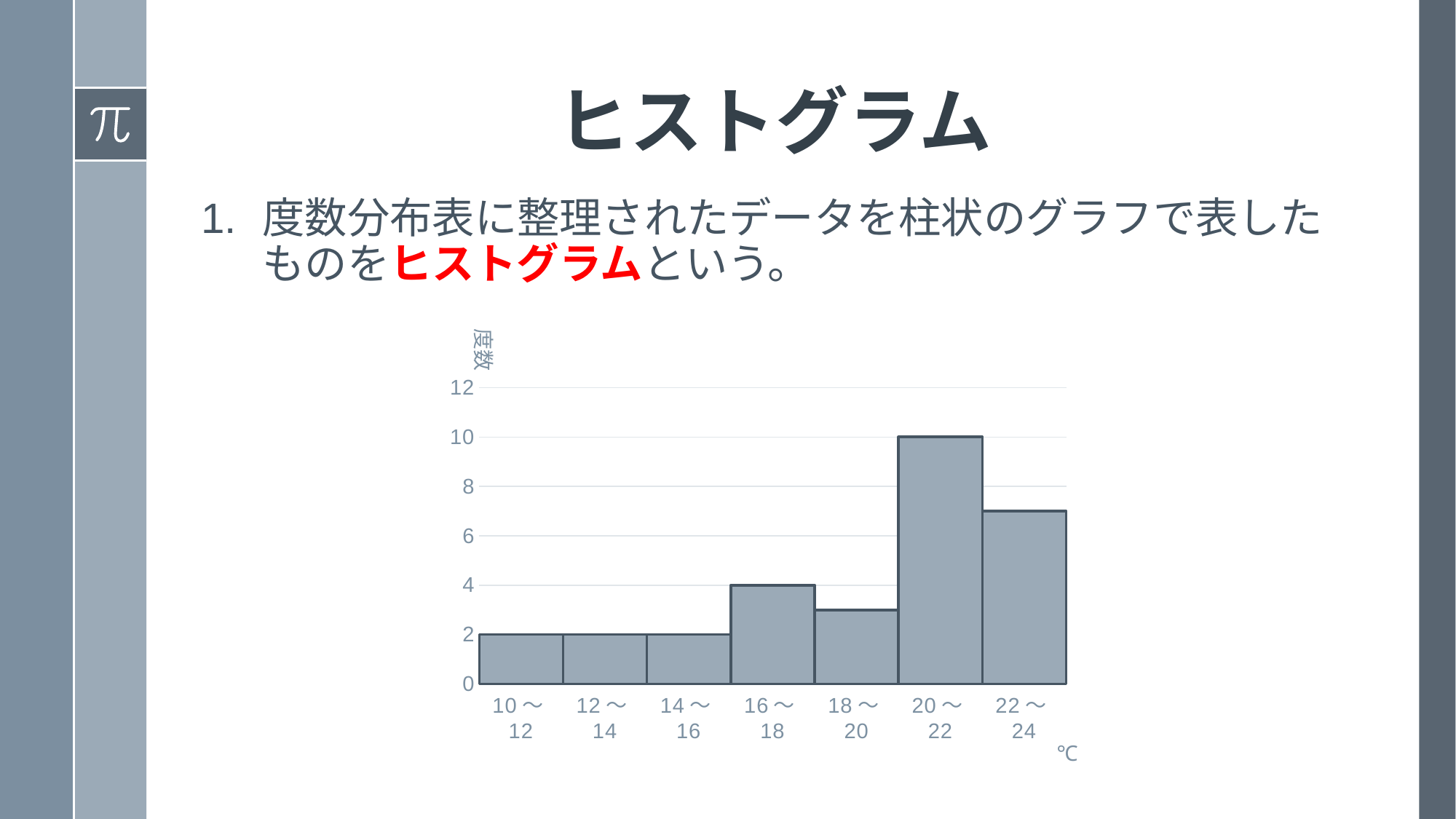

# ヒストグラム
度数分布表に整理されたデータを柱状のグラフで表したものをヒストグラムという。

### Chart:

| Category | 度数 |
|---|---|
| 10～12 | 2.0 |
| 12～14 | 2.0 |
| 14～16 | 2.0 |
| 16～18 | 4.0 |
| 18～20 | 3.0 |
| 20～22 | 10.0 |
| 22～24 | 7.0 |